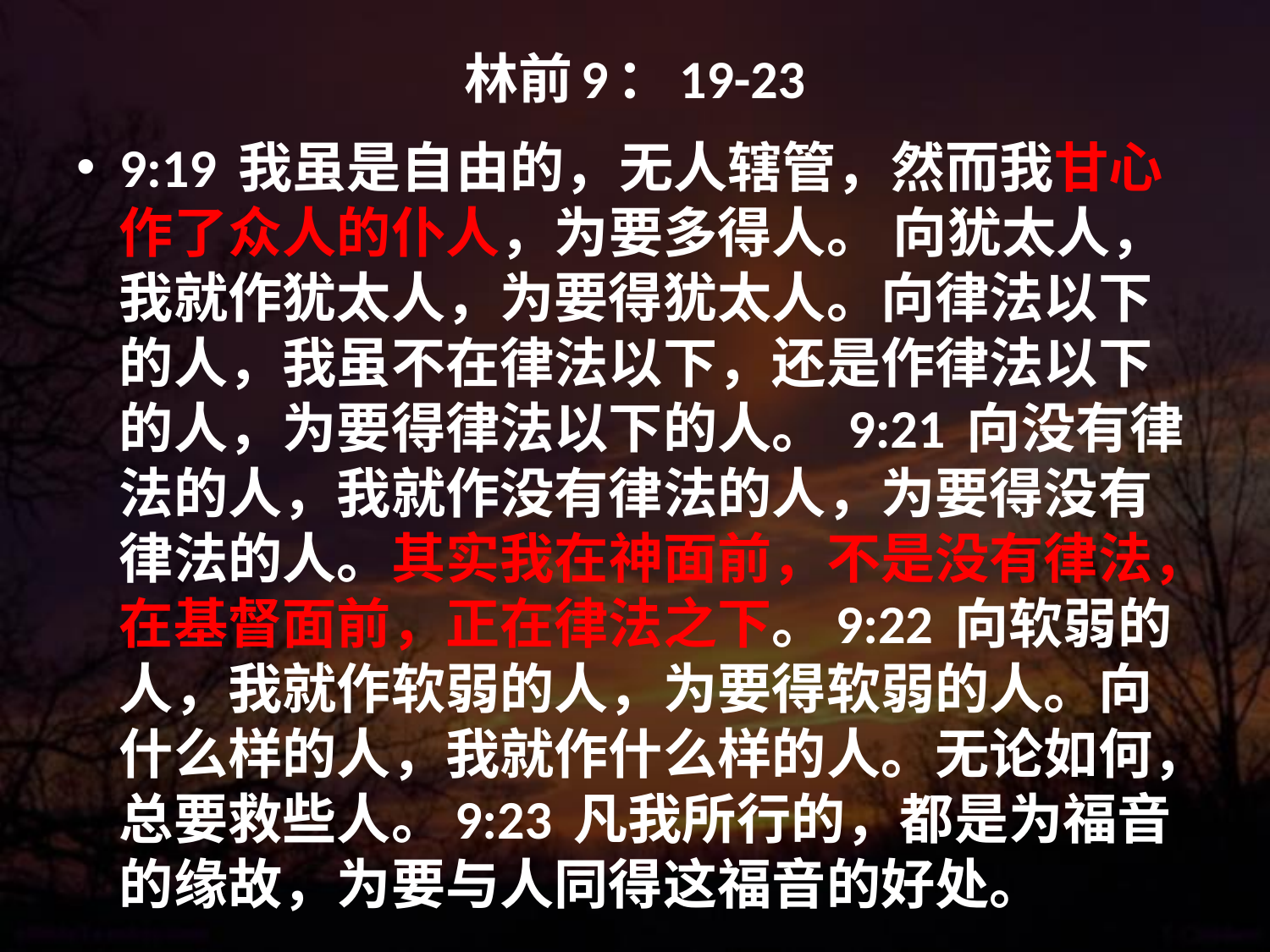

# 林前9：19-23
9:19 我虽是自由的，无人辖管，然而我甘心作了众人的仆人，为要多得人。 向犹太人，我就作犹太人，为要得犹太人。向律法以下的人，我虽不在律法以下，还是作律法以下的人，为要得律法以下的人。 9:21 向没有律法的人，我就作没有律法的人，为要得没有律法的人。其实我在神面前，不是没有律法，在基督面前，正在律法之下。9:22 向软弱的人，我就作软弱的人，为要得软弱的人。向什么样的人，我就作什么样的人。无论如何，总要救些人。9:23 凡我所行的，都是为福音的缘故，为要与人同得这福音的好处。